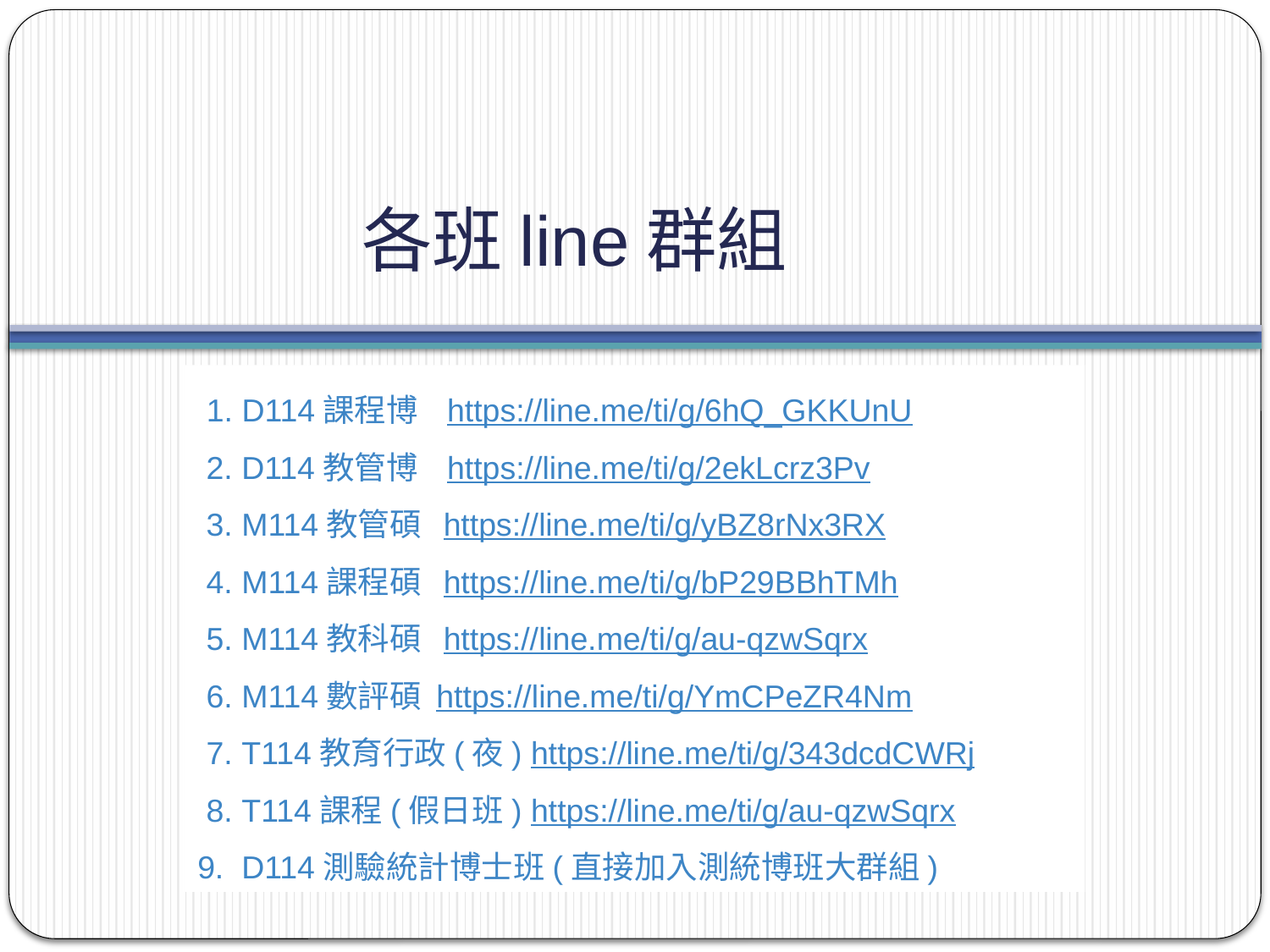

# 各班line群組
 1. D114課程博   https://line.me/ti/g/6hQ_GKKUnU
 2. D114教管博   https://line.me/ti/g/2ekLcrz3Pv
 3. M114教管碩  https://line.me/ti/g/yBZ8rNx3RX
 4. M114課程碩  https://line.me/ti/g/bP29BBhTMh
 5. M114教科碩  https://line.me/ti/g/au-qzwSqrx
 6. M114數評碩 https://line.me/ti/g/YmCPeZR4Nm
 7. T114教育行政(夜) https://line.me/ti/g/343dcdCWRj
 8. T114課程(假日班) https://line.me/ti/g/au-qzwSqrx
9.  D114測驗統計博士班(直接加入測統博班大群組)